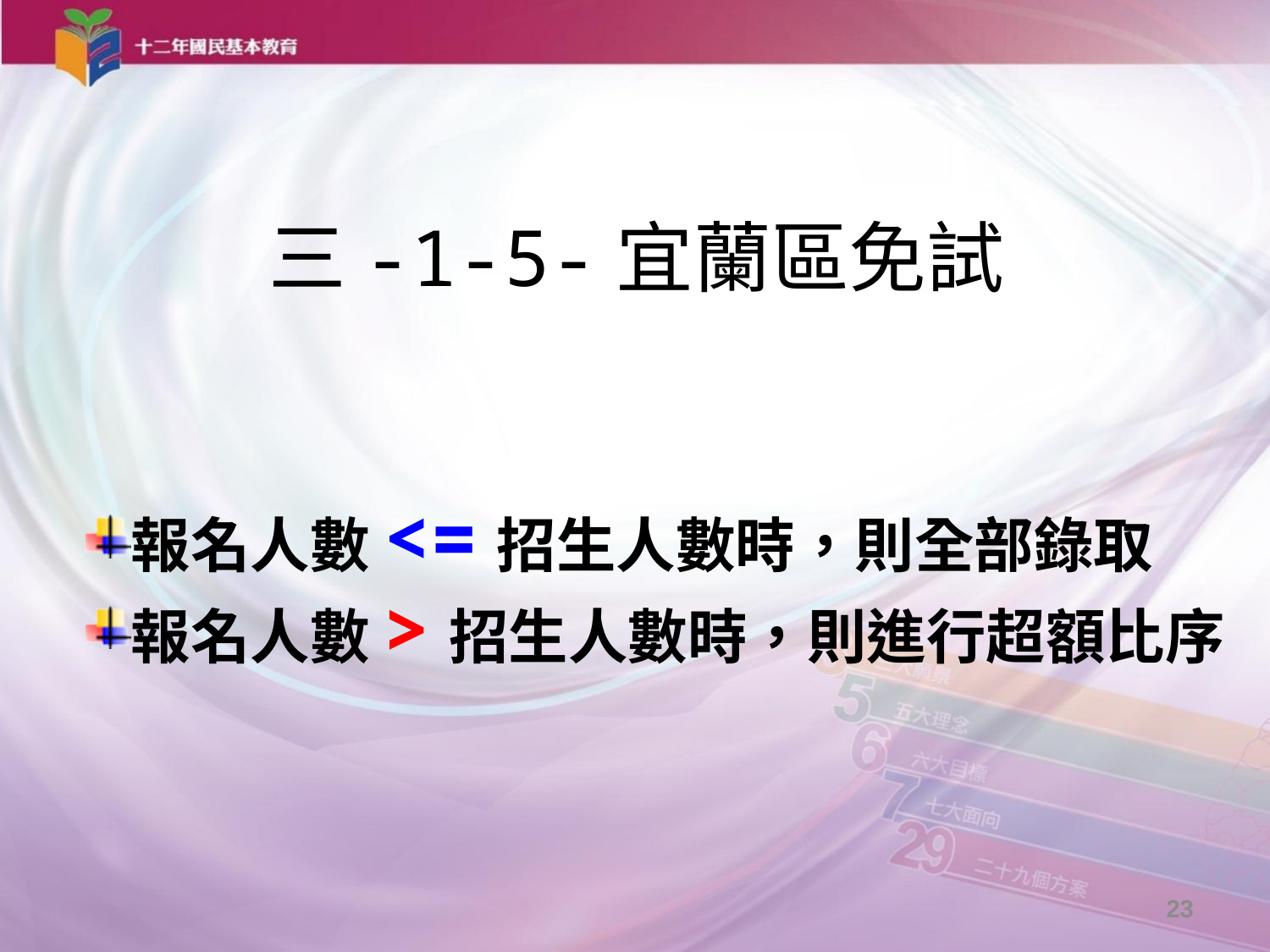

三-1-5-宜蘭區免試
報名人數<=招生人數時，則全部錄取
報名人數>招生人數時，則進行超額比序

23